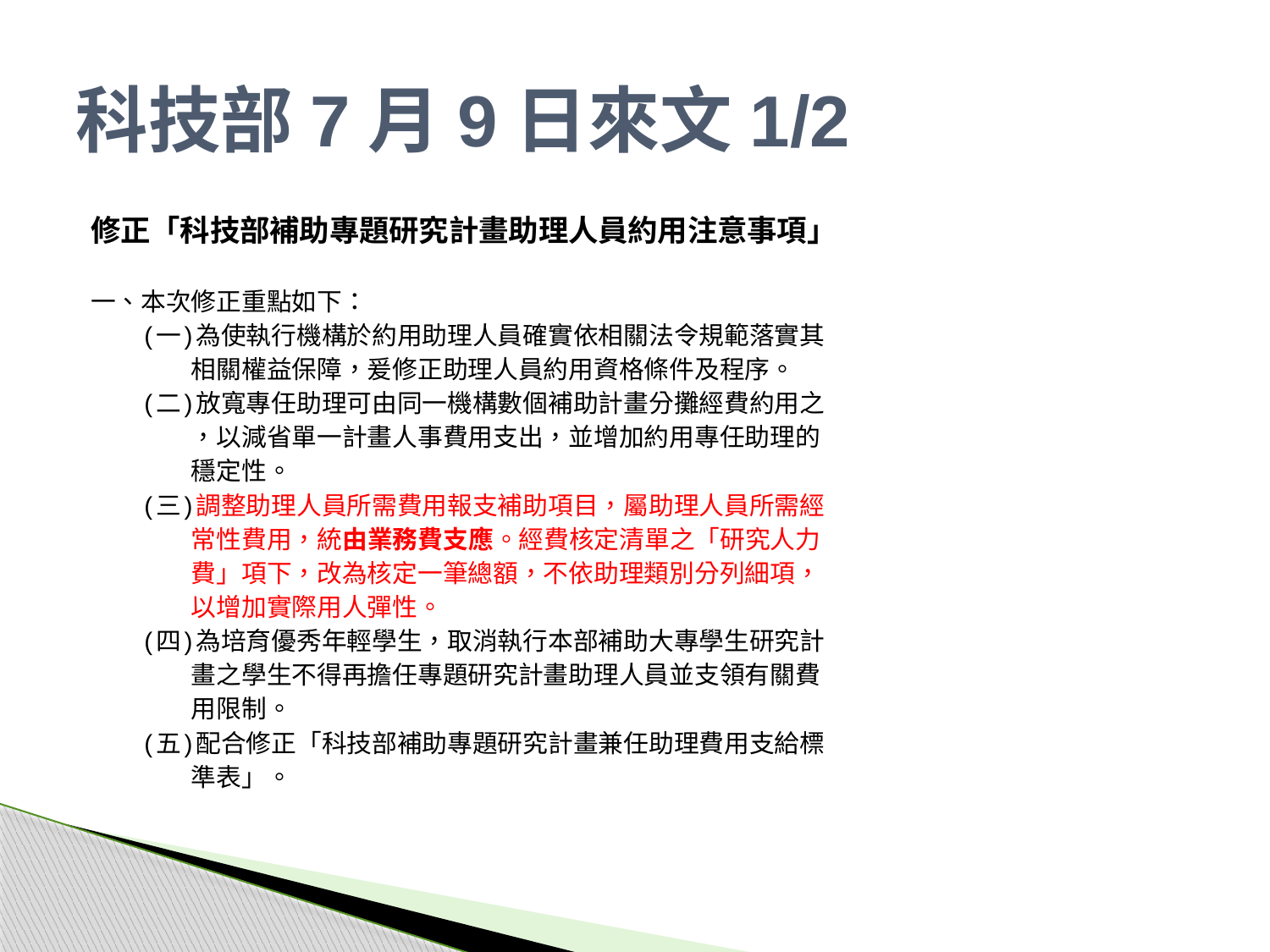

# 科技部7月9日來文1/2
修正「科技部補助專題研究計畫助理人員約用注意事項」

一、本次修正重點如下：
　　(一)為使執行機構於約用助理人員確實依相關法令規範落實其
　　　　相關權益保障，爰修正助理人員約用資格條件及程序。
　　(二)放寬專任助理可由同一機構數個補助計畫分攤經費約用之
　　　　，以減省單一計畫人事費用支出，並增加約用專任助理的
　　　　穩定性。
　　(三)調整助理人員所需費用報支補助項目，屬助理人員所需經
　　　　常性費用，統由業務費支應。經費核定清單之「研究人力
　　　　費」項下，改為核定一筆總額，不依助理類別分列細項，
　　　　以增加實際用人彈性。
　　(四)為培育優秀年輕學生，取消執行本部補助大專學生研究計
　　　　畫之學生不得再擔任專題研究計畫助理人員並支領有關費
　　　　用限制。
　　(五)配合修正「科技部補助專題研究計畫兼任助理費用支給標
　　　　準表」。